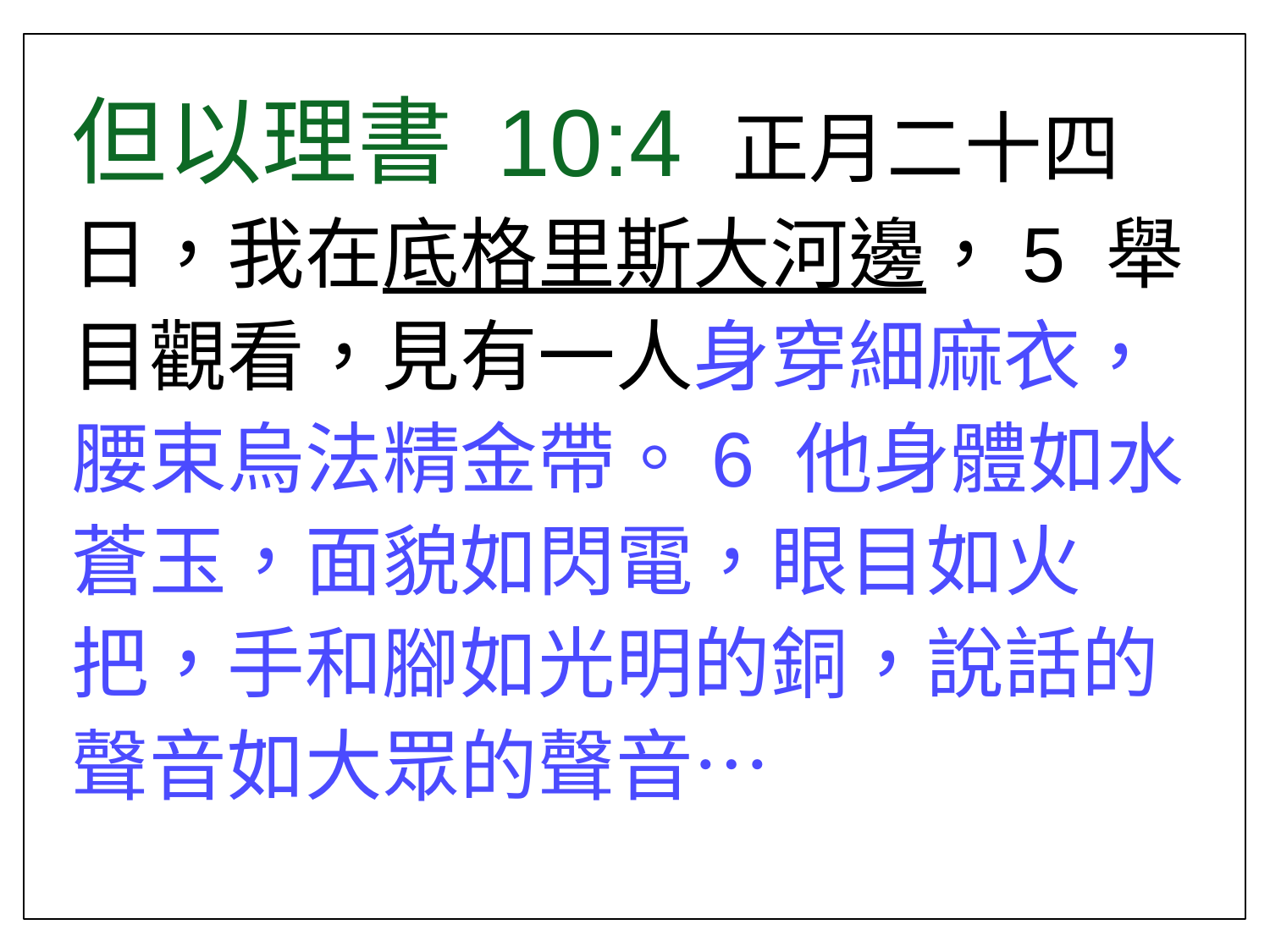

但以理書 10:4 正月二十四日，我在底格里斯大河邊，5 舉目觀看，見有一人身穿細麻衣，腰束烏法精金帶。6 他身體如水蒼玉，面貌如閃電，眼目如火把，手和腳如光明的銅，說話的聲音如大眾的聲音…